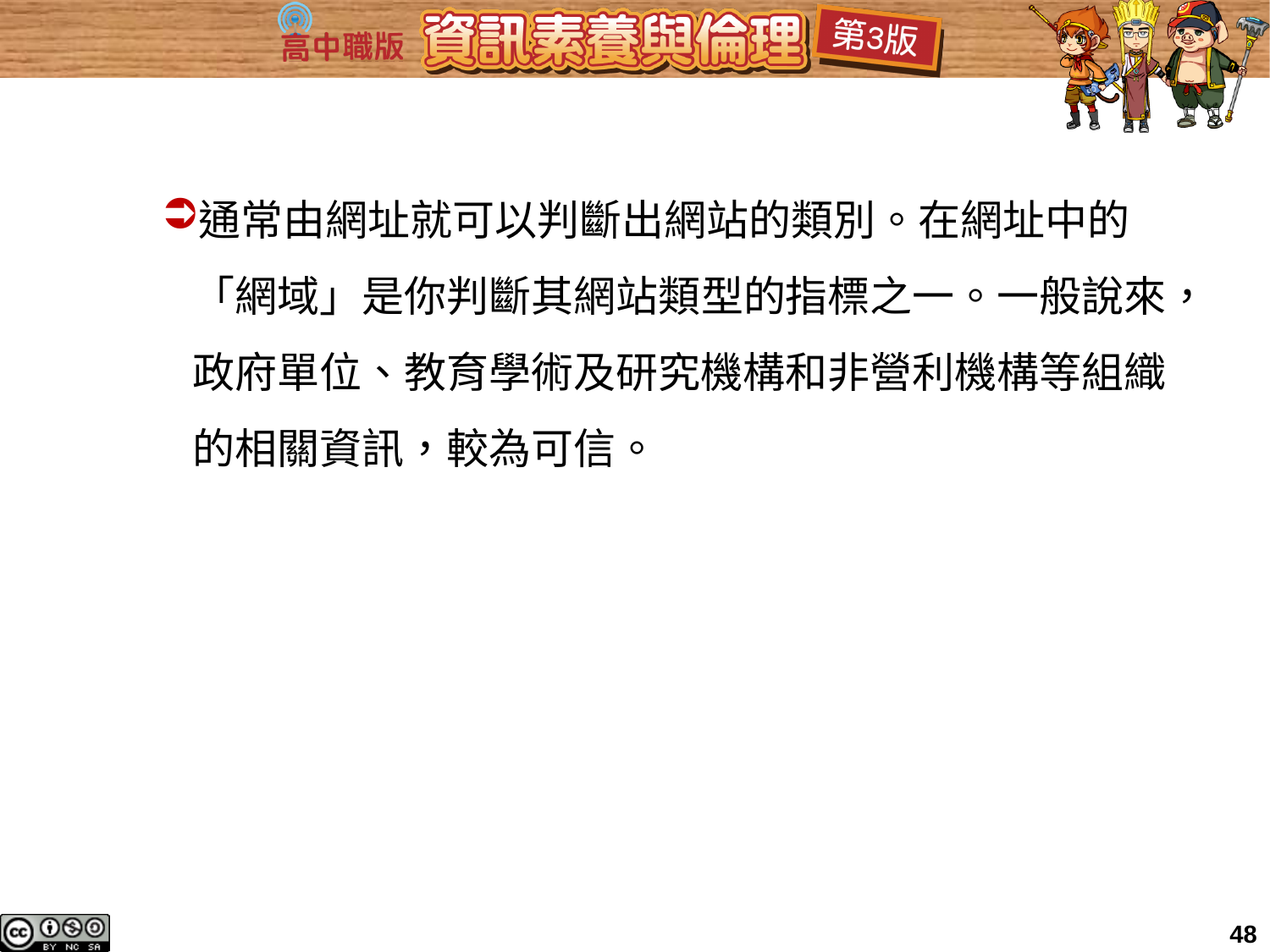

通常由網址就可以判斷出網站的類別。在網址中的「網域」是你判斷其網站類型的指標之一。一般說來，政府單位、教育學術及研究機構和非營利機構等組織的相關資訊，較為可信。

48